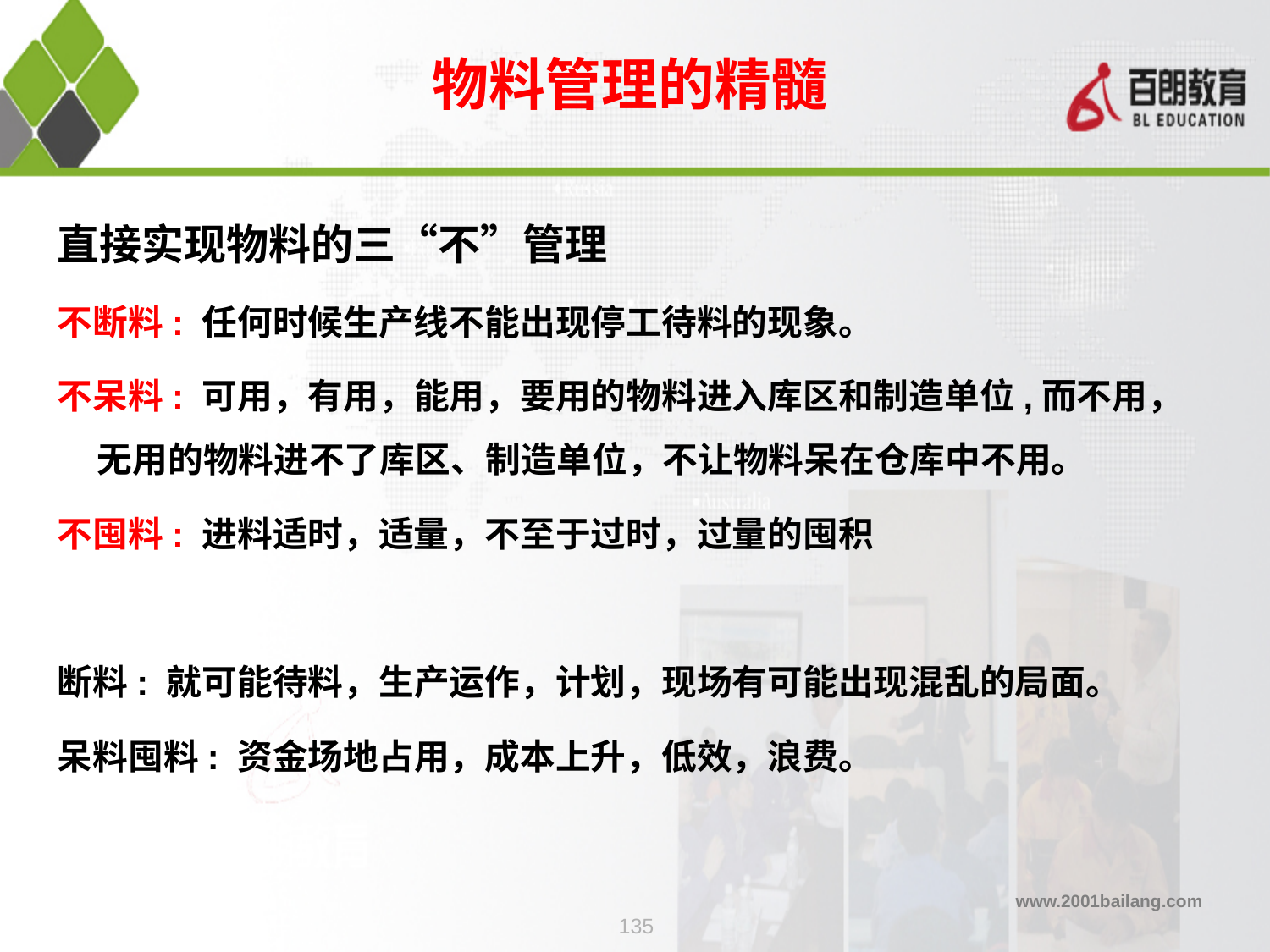

物料管理的精髓
直接实现物料的三“不”管理
不断料: 任何时候生产线不能出现停工待料的现象。
不呆料: 可用，有用，能用，要用的物料进入库区和制造单位,而不用，无用的物料进不了库区、制造单位，不让物料呆在仓库中不用。
不囤料: 进料适时，适量，不至于过时，过量的囤积

断料: 就可能待料，生产运作，计划，现场有可能出现混乱的局面。
呆料囤料: 资金场地占用，成本上升，低效，浪费。
135